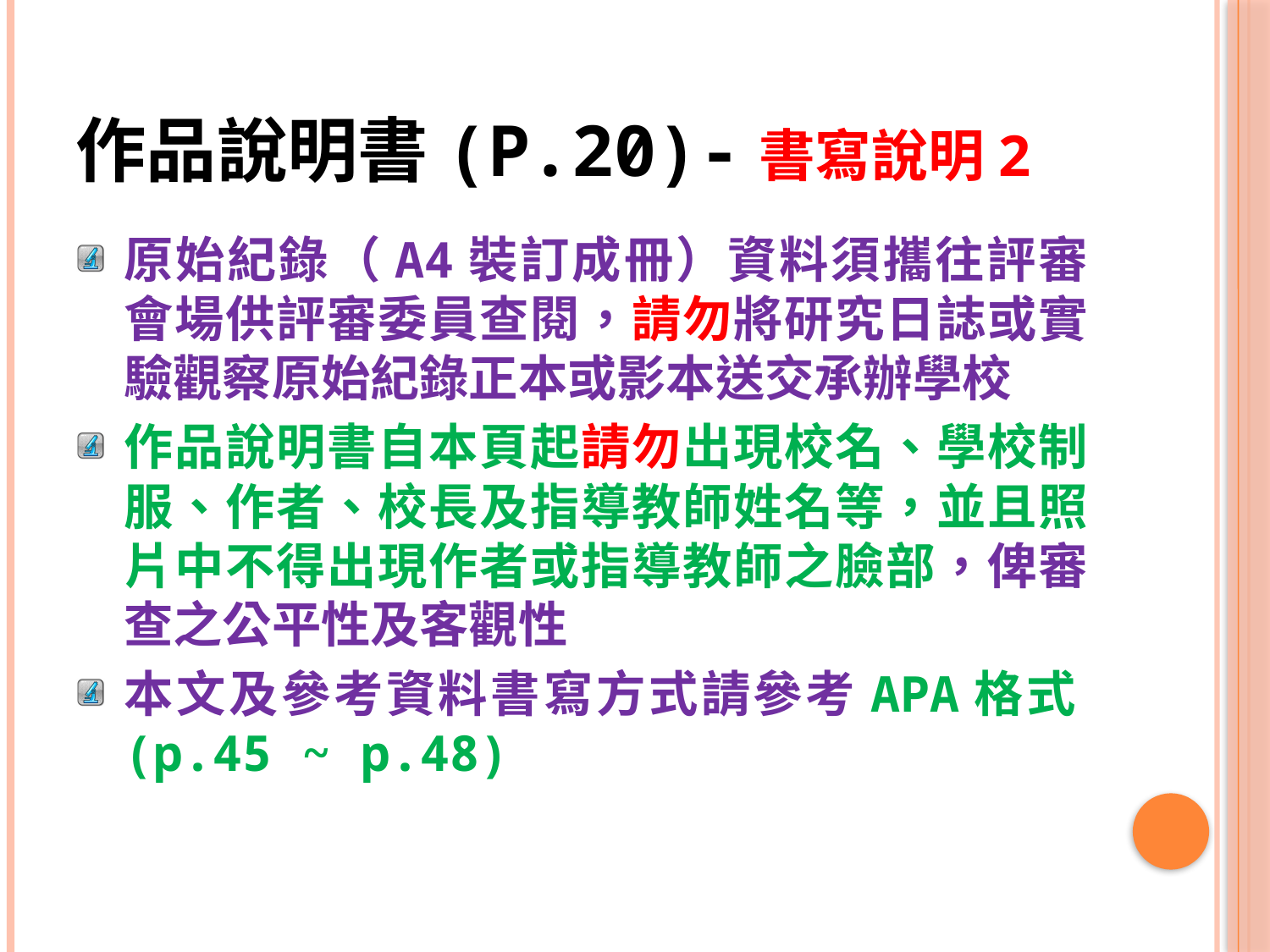

# 作品說明書(P.20)-書寫說明2
原始紀錄（A4裝訂成冊）資料須攜往評審會場供評審委員查閱，請勿將研究日誌或實驗觀察原始紀錄正本或影本送交承辦學校
作品說明書自本頁起請勿出現校名、學校制服、作者、校長及指導教師姓名等，並且照片中不得出現作者或指導教師之臉部，俾審查之公平性及客觀性
本文及參考資料書寫方式請參考APA格式(p.45 ~ p.48)